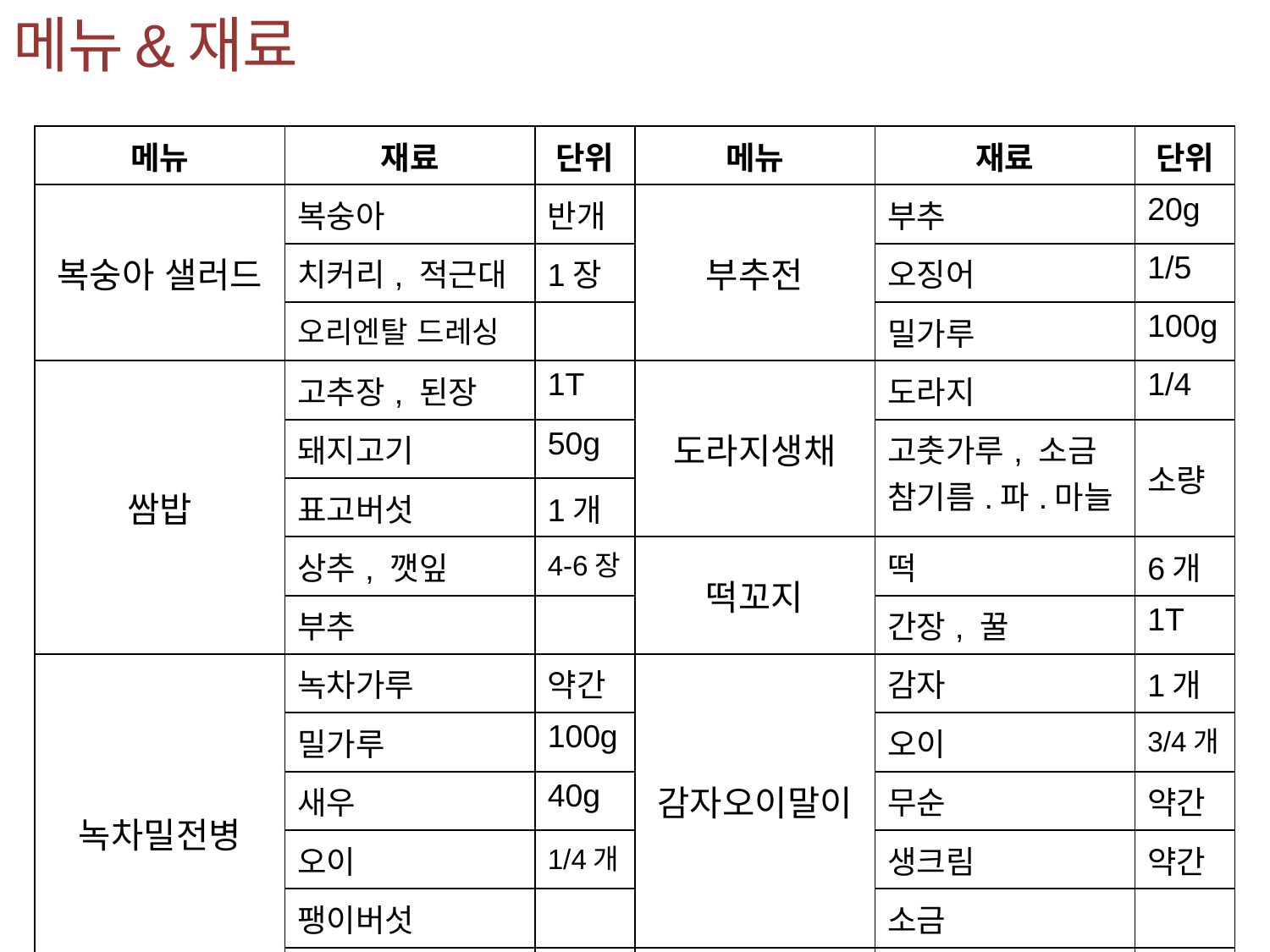

# 메뉴&재료
| 메뉴 | 재료 | 단위 | 메뉴 | 재료 | 단위 |
| --- | --- | --- | --- | --- | --- |
| 복숭아 샐러드 | 복숭아 | 반개 | 부추전 | 부추 | 20g |
|  | 치커리, 적근대 | 1장 |  | 오징어 | 1/5 |
|  | 오리엔탈 드레싱 |  |  | 밀가루 | 100g |
| 쌈밥 | 고추장, 된장 | 1T | 도라지생채 | 도라지 | 1/4 |
|  | 돼지고기 | 50g |  | 고춧가루, 소금 참기름.파.마늘 | 소량 |
|  | 표고버섯 | 1개 |  |  |  |
|  | 상추, 깻잎 | 4-6장 | 떡꼬지 | 떡 | 6개 |
|  | 부추 |  |  | 간장, 꿀 | 1T |
| 녹차밀전병 | 녹차가루 | 약간 | 감자오이말이 | 감자 | 1개 |
|  | 밀가루 | 100g |  | 오이 | 3/4개 |
|  | 새우 | 40g |  | 무순 | 약간 |
|  | 오이 | 1/4개 |  | 생크림 | 약간 |
|  | 팽이버섯 |  |  | 소금 |  |
|  | 무순,부추 |  | 단호박꿀찜 | 단호박 | 1/6개 |